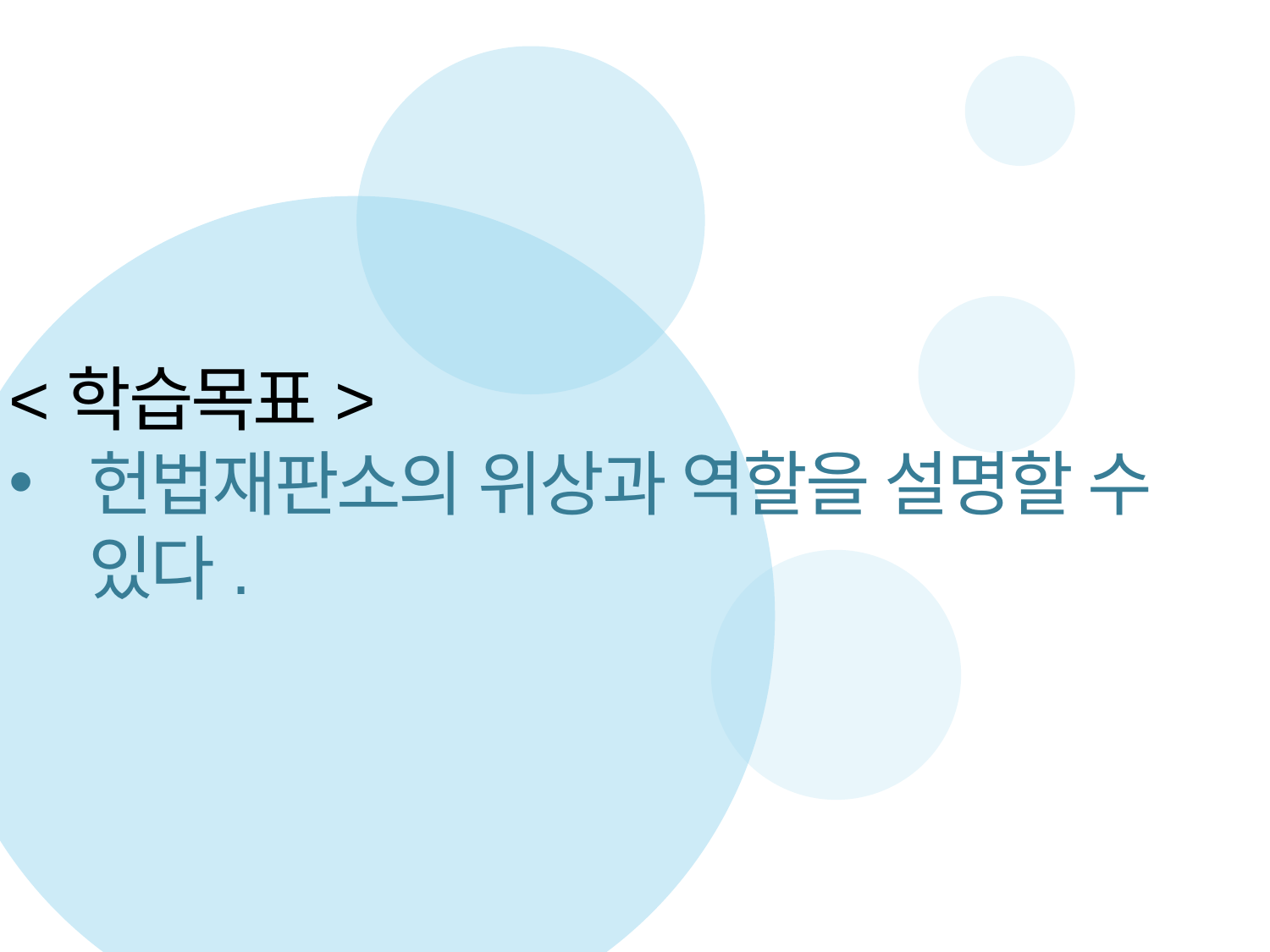

<학습목표>
헌법재판소의 위상과 역할을 설명할 수 있다.